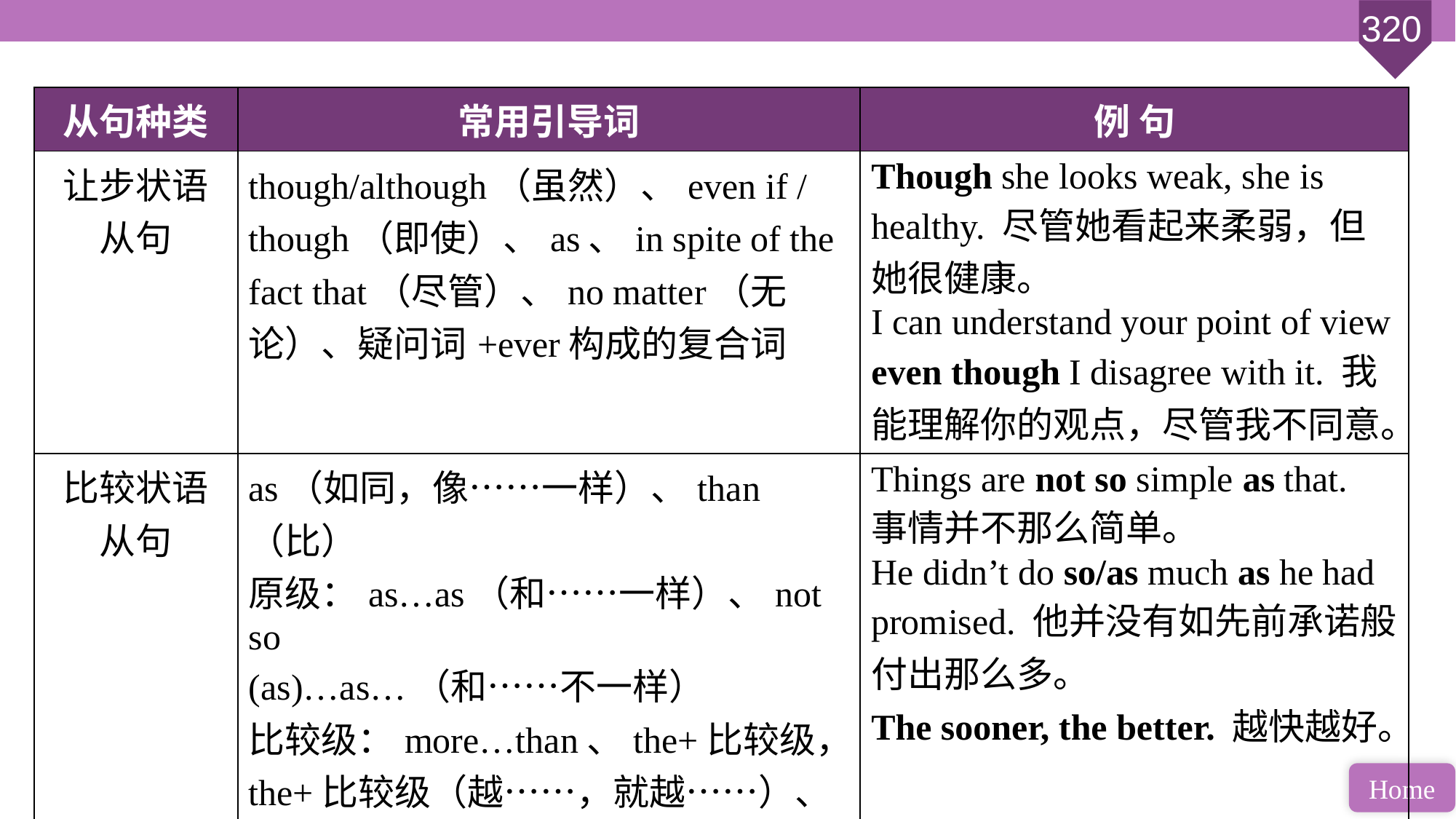

| 从句种类 | 常用引导词 | 例 句 |
| --- | --- | --- |
| 让步状语 从句 | though/although（虽然）、even if / though（即使）、as、in spite of the fact that（尽管）、no matter（无 论）、疑问词+ever构成的复合词 | Though she looks weak, she is healthy. 尽管她看起来柔弱，但她很健康。 I can understand your point of view even though I disagree with it. 我能理解你的观点，尽管我不同意。 |
| 比较状语 从句 | as（如同，像……一样）、than（比） 原级：as…as（和……一样）、not so (as)…as…（和……不一样） 比较级：more…than、the+比较级， the+比较级（越……，就越……）、 no more than（仅仅，只不过）、比较 级+and+比较级（越来越） | Things are not so simple as that. 事情并不那么简单。 He didn’t do so/as much as he had promised. 他并没有如先前承诺般付出那么多。 The sooner, the better. 越快越好。 |